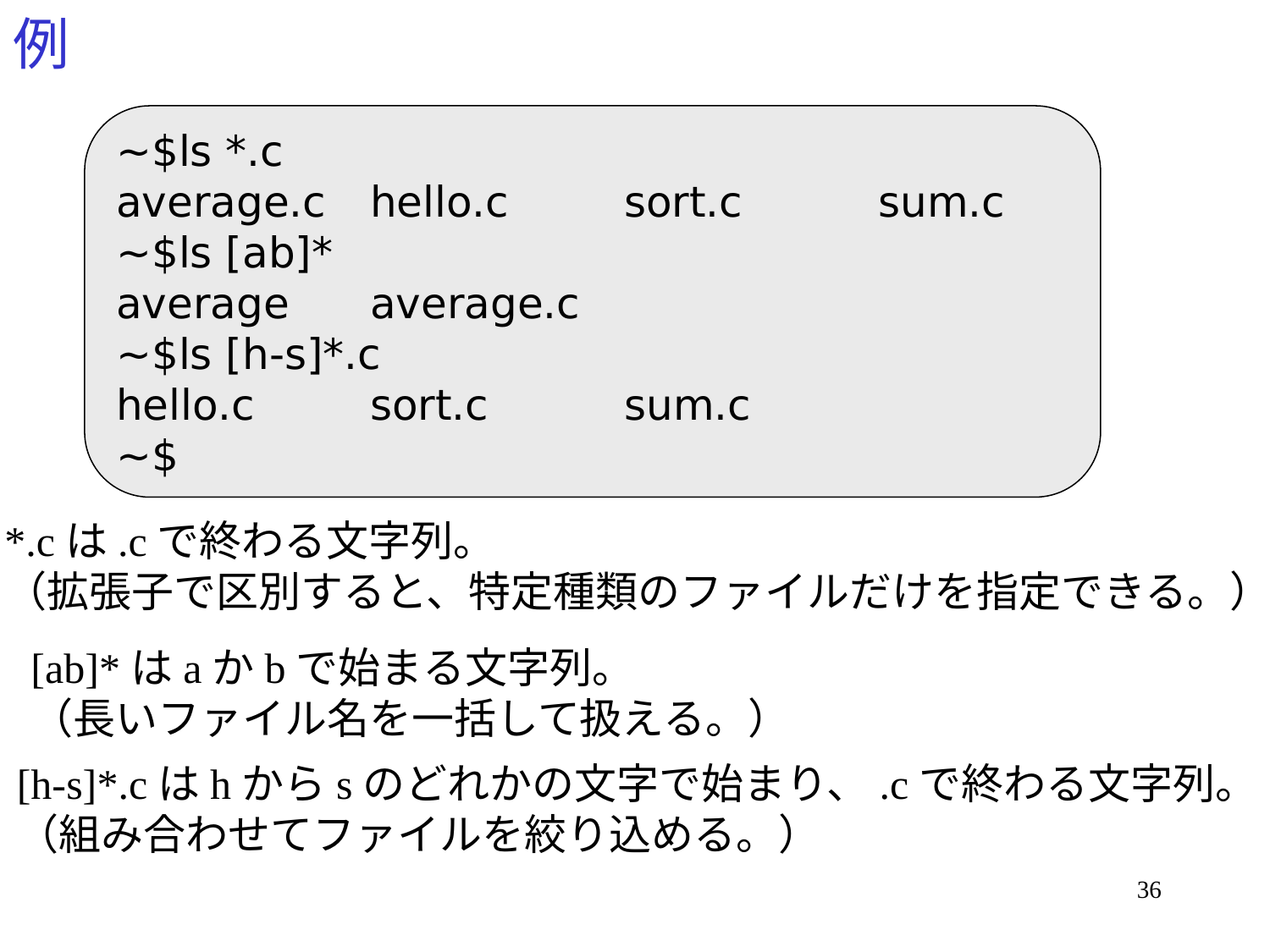

# 例
~$ls *.c
average.c	hello.c	sort.c		sum.c
~$ls [ab]*
average	average.c
~$ls [h-s]*.c
hello.c	sort.c		sum.c
~$
*.cは.cで終わる文字列。
（拡張子で区別すると、特定種類のファイルだけを指定できる。）
[ab]*はaかbで始まる文字列。
（長いファイル名を一括して扱える。）
[h-s]*.cはhからsのどれかの文字で始まり、.cで終わる文字列。
（組み合わせてファイルを絞り込める。）
36